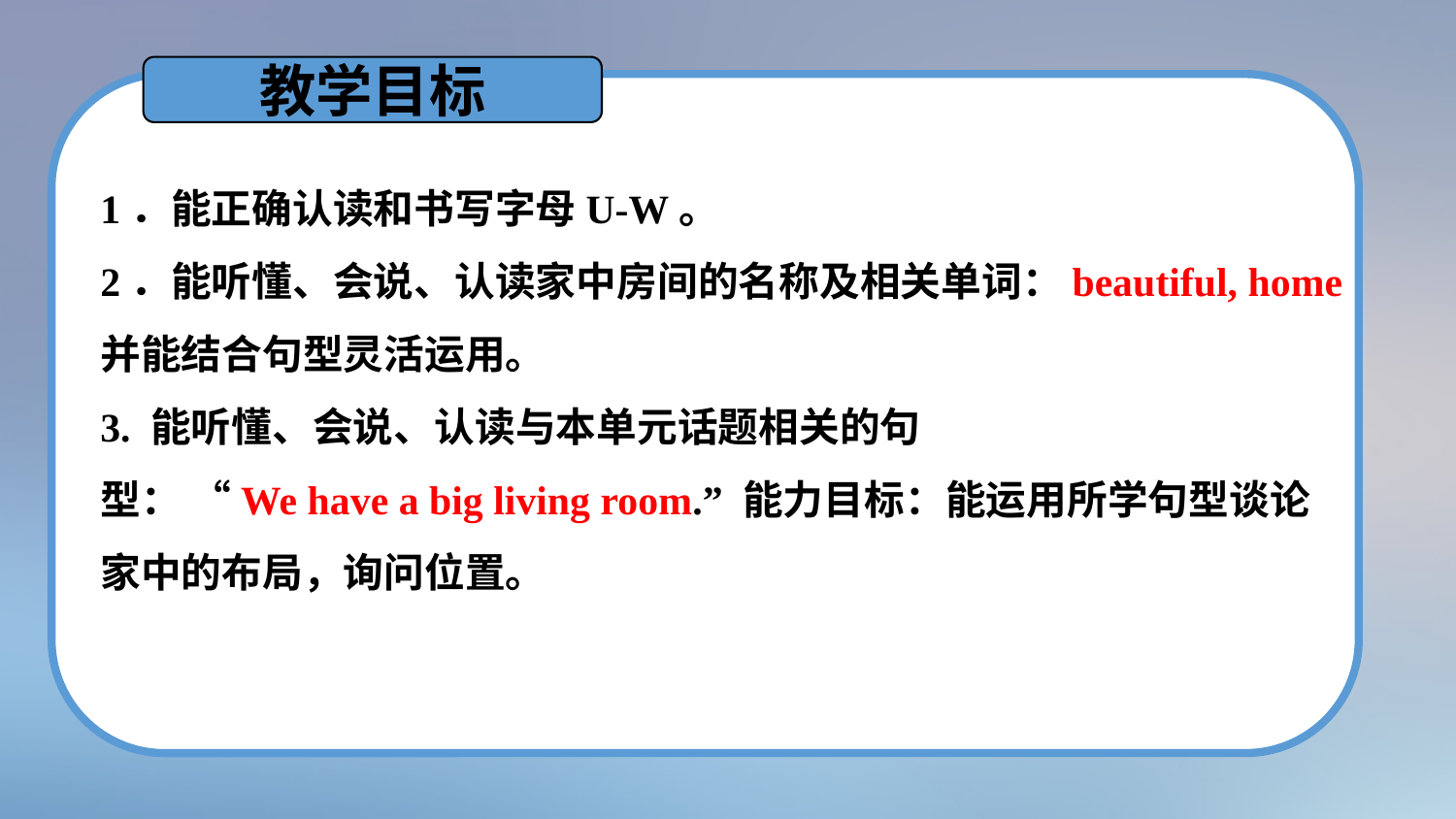

教学目标

1．能正确认读和书写字母U-W。
2．能听懂、会说、认读家中房间的名称及相关单词：beautiful, home并能结合句型灵活运用。
3. 能听懂、会说、认读与本单元话题相关的句型： “We have a big living room.” 能力目标：能运用所学句型谈论家中的布局，询问位置。